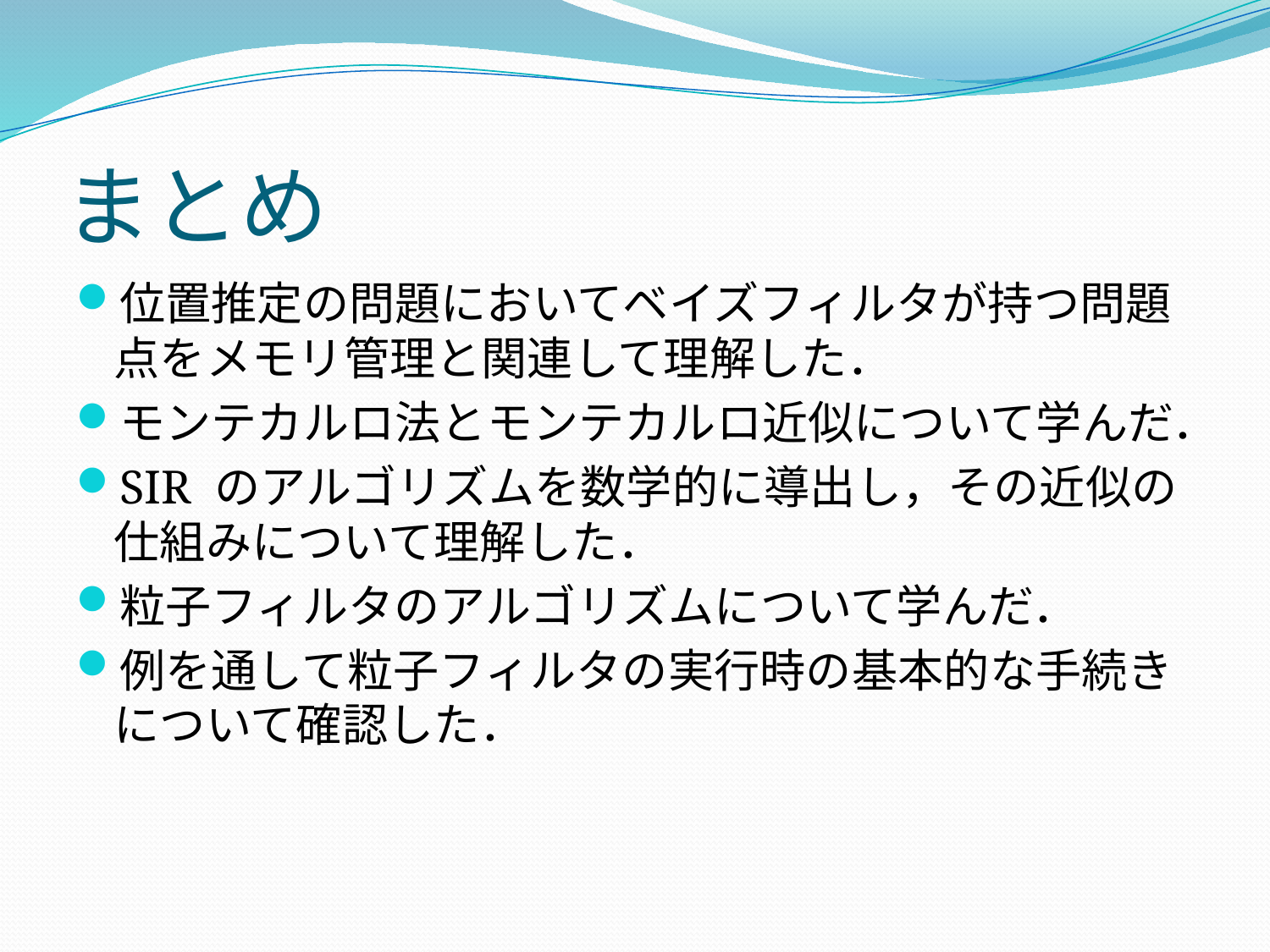

# まとめ
位置推定の問題においてベイズフィルタが持つ問題点をメモリ管理と関連して理解した．
モンテカルロ法とモンテカルロ近似について学んだ．
SIR のアルゴリズムを数学的に導出し，その近似の仕組みについて理解した．
粒子フィルタのアルゴリズムについて学んだ．
例を通して粒子フィルタの実行時の基本的な手続きについて確認した．